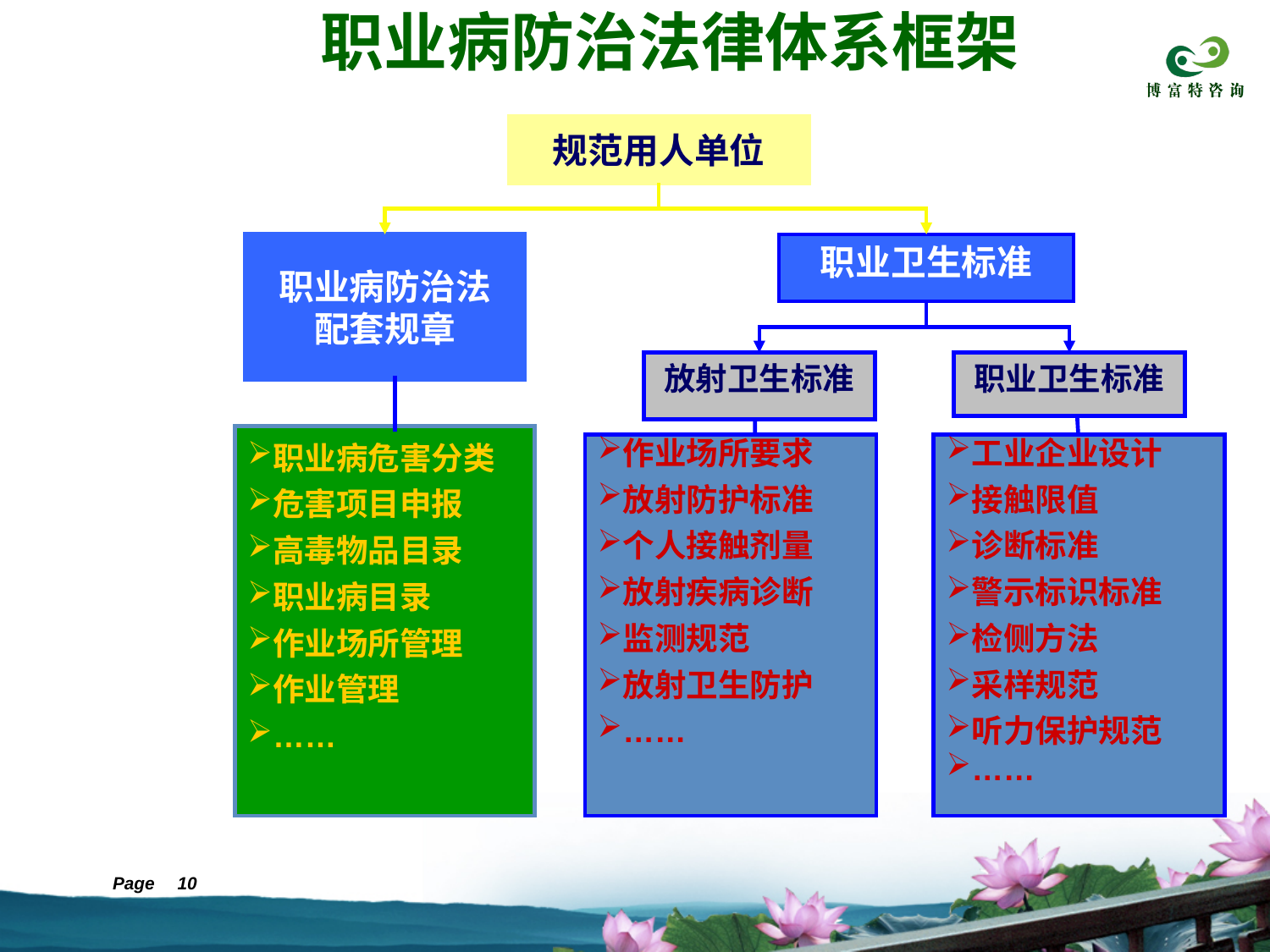

职业病防治法律体系框架
规范用人单位
职业病防治法
配套规章
职业卫生标准

放射卫生标准
职业卫生标准

职业病危害分类
危害项目申报
高毒物品目录
职业病目录
作业场所管理
作业管理
……

作业场所要求
放射防护标准
个人接触剂量
放射疾病诊断
监测规范
放射卫生防护
……
工业企业设计
接触限值
诊断标准
警示标识标准
检侧方法
采样规范
听力保护规范
……